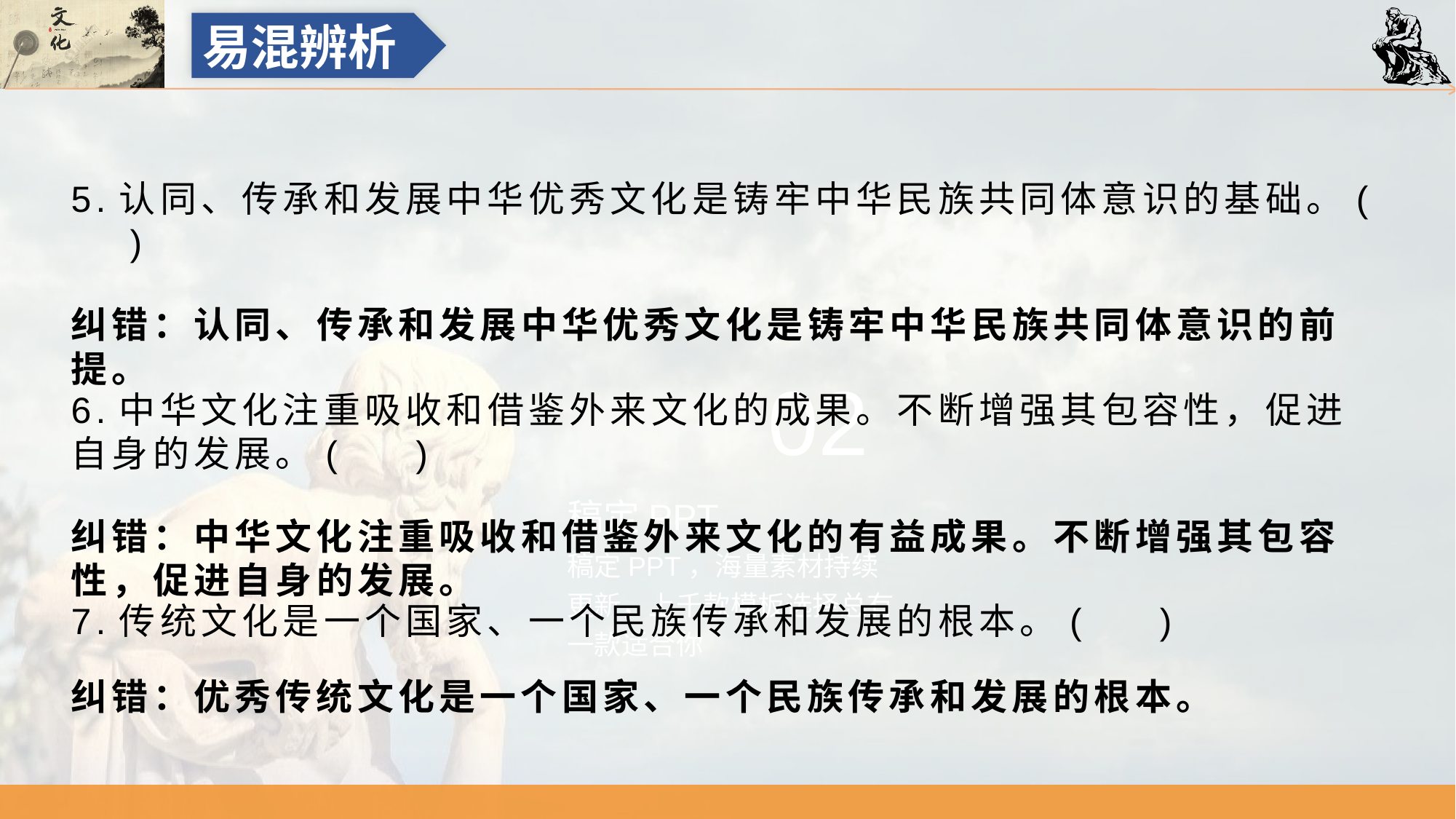

易混辨析

5.认同、传承和发展中华优秀文化是铸牢中华民族共同体意识的基础。(     )

6.中华文化注重吸收和借鉴外来文化的成果。不断增强其包容性，促进自身的发展。(     )

7.传统文化是一个国家、一个民族传承和发展的根本。(     )

纠错：认同、传承和发展中华优秀文化是铸牢中华民族共同体意识的前提。
02
稿定PPT
稿定PPT，海量素材持续更新，上千款模板选择总有一款适合你
纠错：中华文化注重吸收和借鉴外来文化的有益成果。不断增强其包容性，促进自身的发展。
纠错：优秀传统文化是一个国家、一个民族传承和发展的根本。